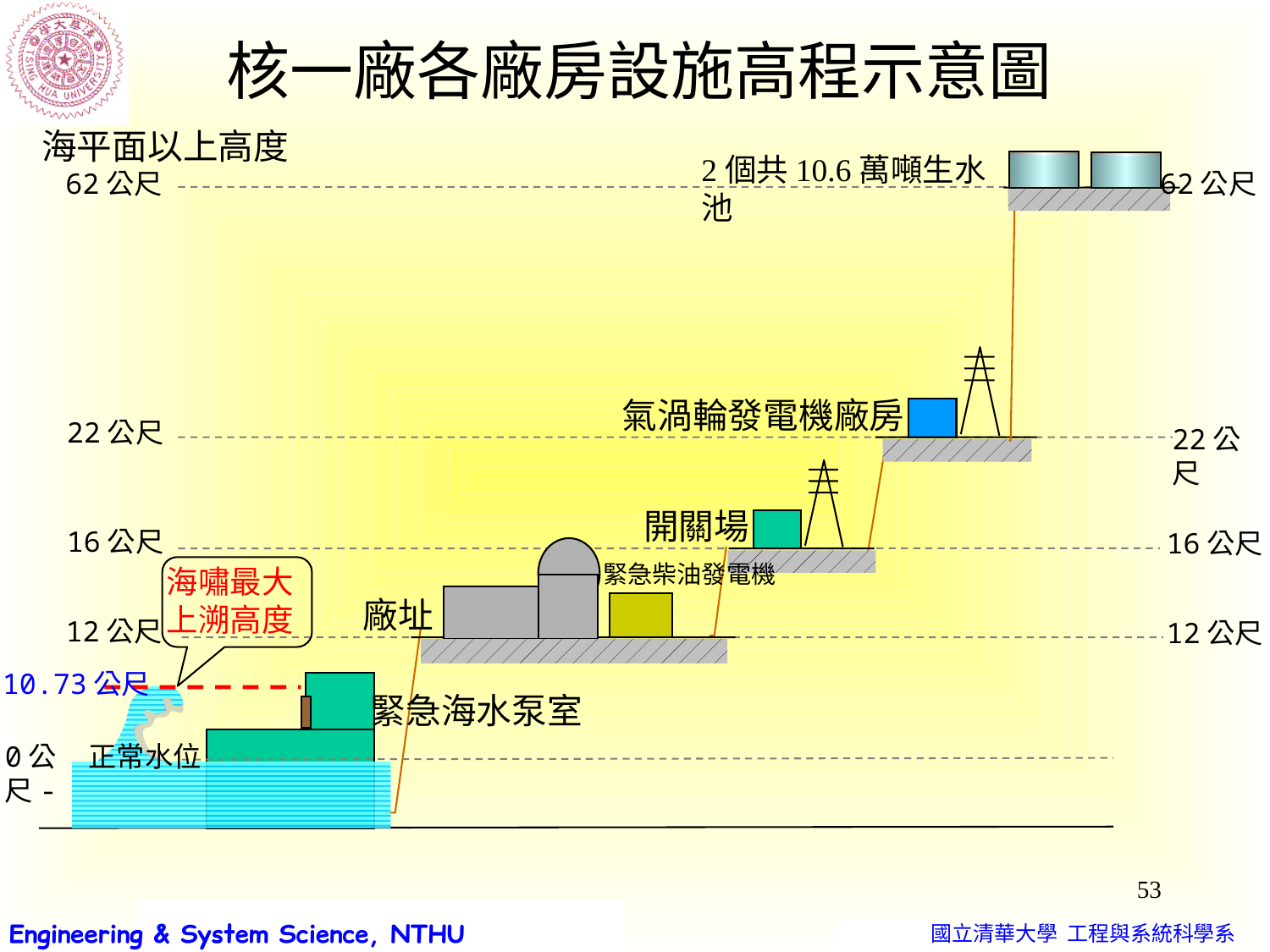

核一廠各廠房設施高程示意圖
海平面以上高度
2個共10.6萬噸生水池

62公尺
62公尺

氣渦輪發電機廠房

22公尺
22公尺

開關場

16公尺
16公尺

緊急柴油發電機
廠址

海嘯最大上溯高度

12公尺
12公尺

10.73公尺

緊急海水泵室

0公尺-
正常水位

53